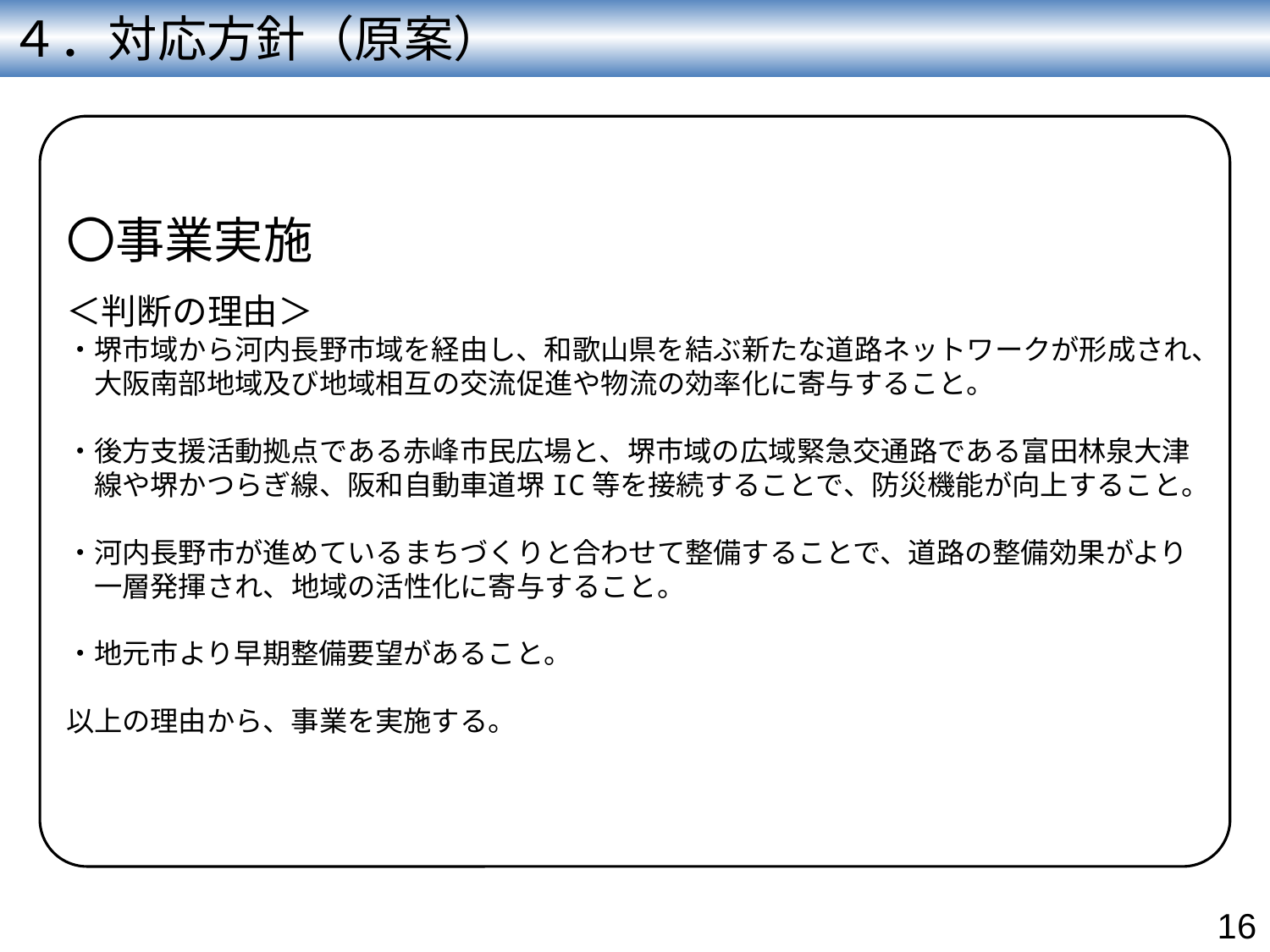

４．対応方針（原案）

〇事業実施

＜判断の理由＞
・堺市域から河内長野市域を経由し、和歌山県を結ぶ新たな道路ネットワークが形成され、
　大阪南部地域及び地域相互の交流促進や物流の効率化に寄与すること。

・後方支援活動拠点である赤峰市民広場と、堺市域の広域緊急交通路である富田林泉大津
　線や堺かつらぎ線、阪和自動車道堺IC等を接続することで、防災機能が向上すること。

・河内長野市が進めているまちづくりと合わせて整備することで、道路の整備効果がより
　一層発揮され、地域の活性化に寄与すること。

・地元市より早期整備要望があること。

以上の理由から、事業を実施する。

16